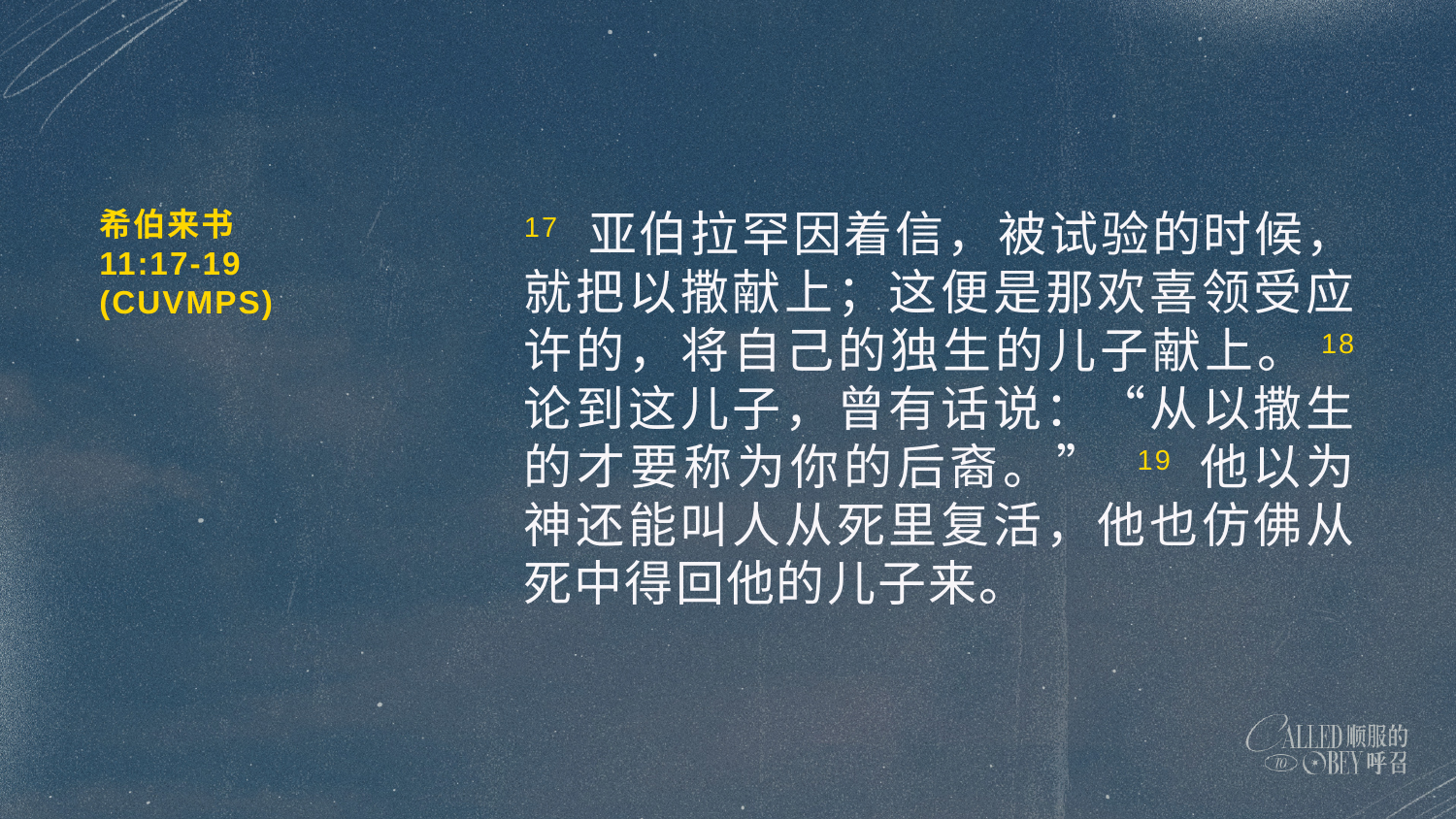

17 亚伯拉罕因着信，被试验的时候，就把以撒献上；这便是那欢喜领受应许的，将自己的独生的儿子献上。18 论到这儿子，曾有话说：“从以撒生的才要称为你的后裔。” 19 他以为神还能叫人从死里复活，他也仿佛从死中得回他的儿子来。
希伯来书
11:17-19 (CUVMPS)